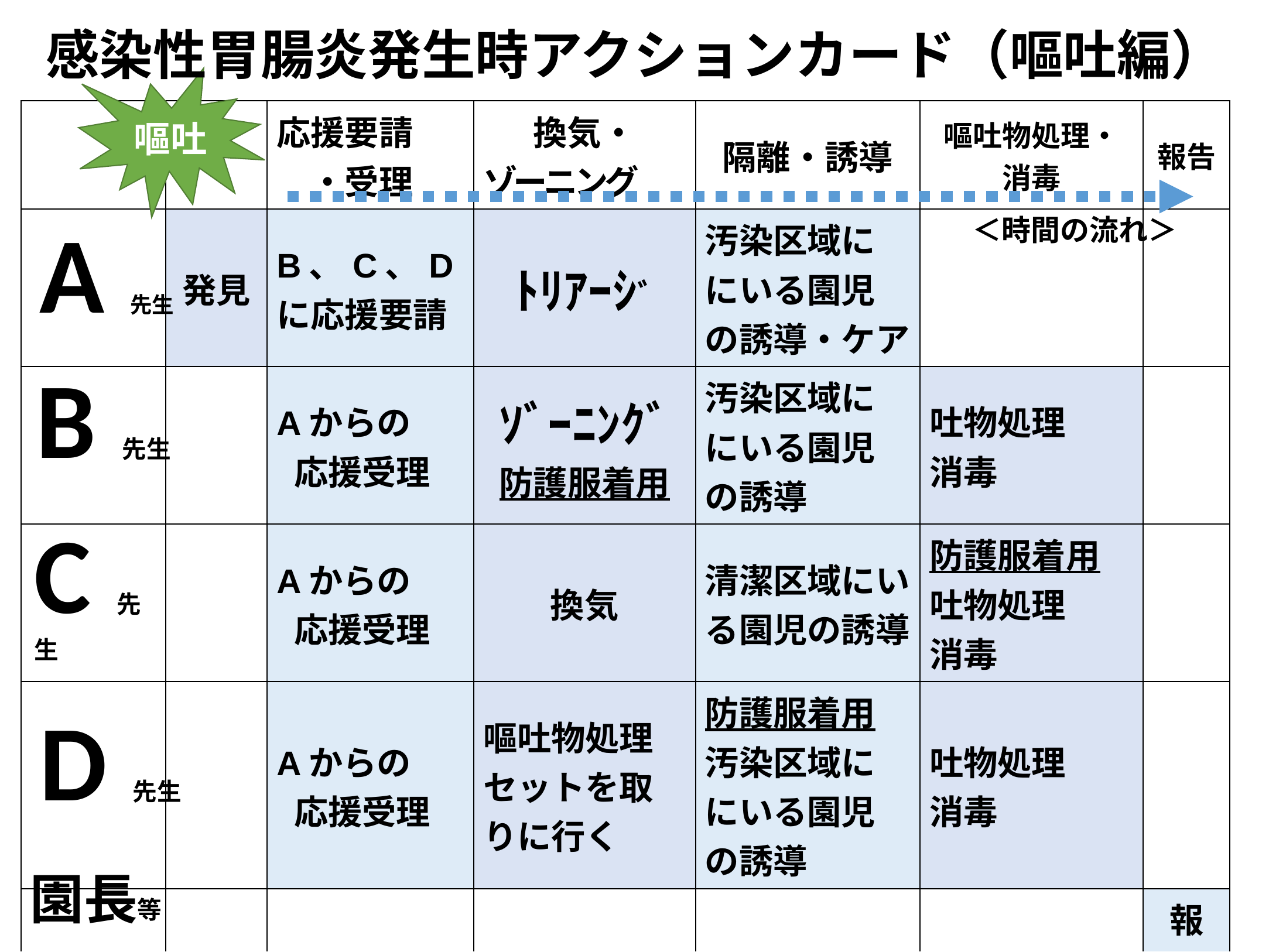

感染性胃腸炎発生時アクションカード（嘔吐編）
嘔吐
|  |  | 応援要請 　・受理 | 換気・ ゾーニング | 隔離・誘導 | 嘔吐物処理・消毒 | 報告 |
| --- | --- | --- | --- | --- | --- | --- |
|  | 発見 | B、C、Dに応援要請 | ﾄﾘｱｰｼﾞ | 汚染区域に にいる園児 の誘導・ケア |  |  |
|  |  | Aからの 応援受理 | ｿﾞｰﾆﾝｸﾞ 防護服着用 | 汚染区域に にいる園児 の誘導 | 吐物処理 消毒 |  |
|  |  | Aからの 応援受理 | 換気 | 清潔区域にいる園児の誘導 | 防護服着用 吐物処理 消毒 |  |
|  |  | Aからの 応援受理 | 嘔吐物処理セットを取りに行く | 防護服着用 汚染区域に にいる園児 の誘導 | 吐物処理 消毒 |  |
|  |  |  |  |  |  | 報告 |
A先生
＜時間の流れ＞
B先生
C先生
D先生
園長等